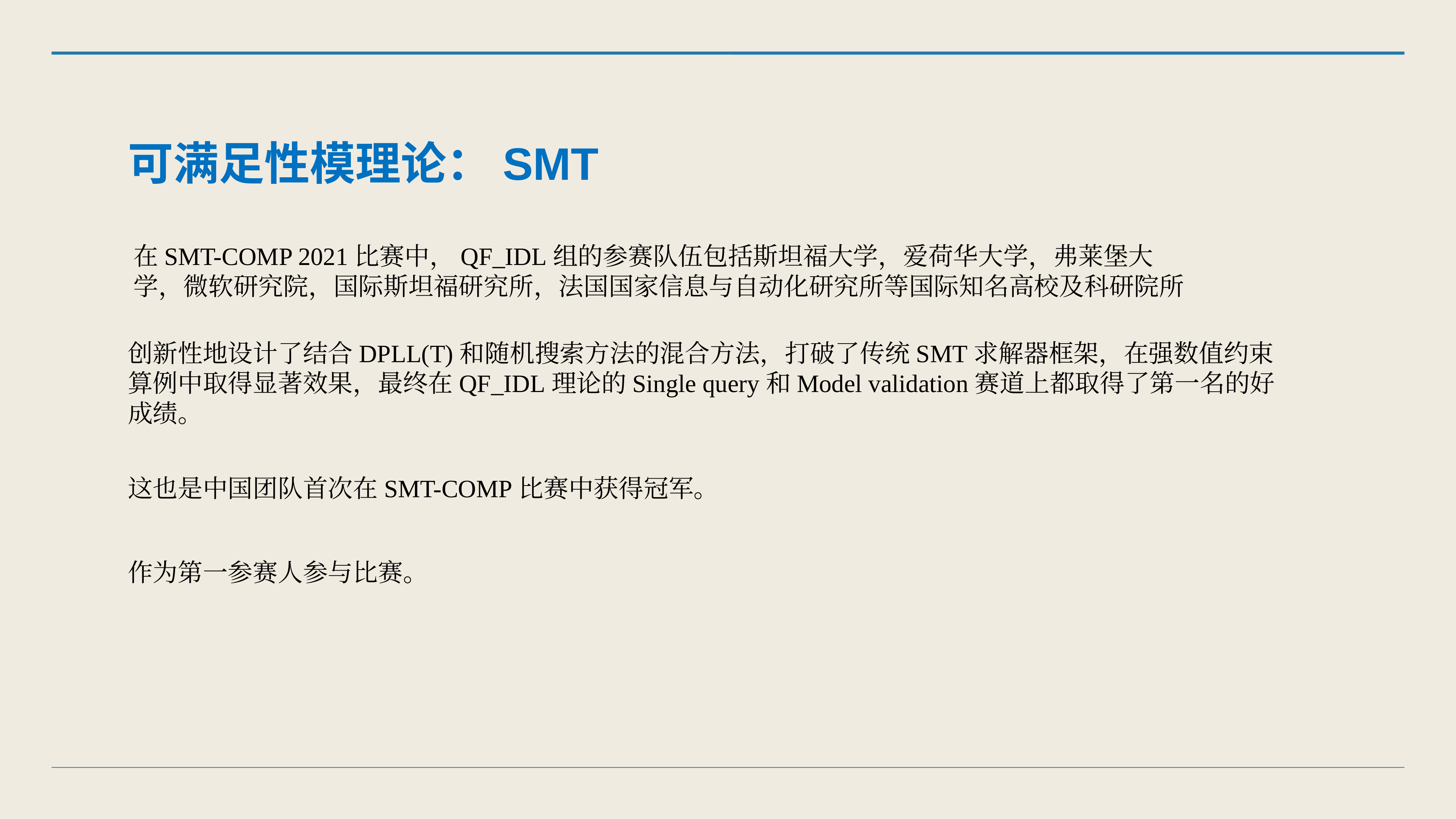

可满足性模理论：SMT
在SMT-COMP 2021比赛中，QF_IDL组的参赛队伍包括斯坦福大学，爱荷华大学，弗莱堡大学，微软研究院，国际斯坦福研究所，法国国家信息与自动化研究所等国际知名高校及科研院所
创新性地设计了结合DPLL(T)和随机搜索方法的混合方法，打破了传统SMT求解器框架，在强数值约束算例中取得显著效果，最终在QF_IDL理论的Single query和Model validation赛道上都取得了第一名的好成绩。

这也是中国团队首次在SMT-COMP比赛中获得冠军。
作为第一参赛人参与比赛。